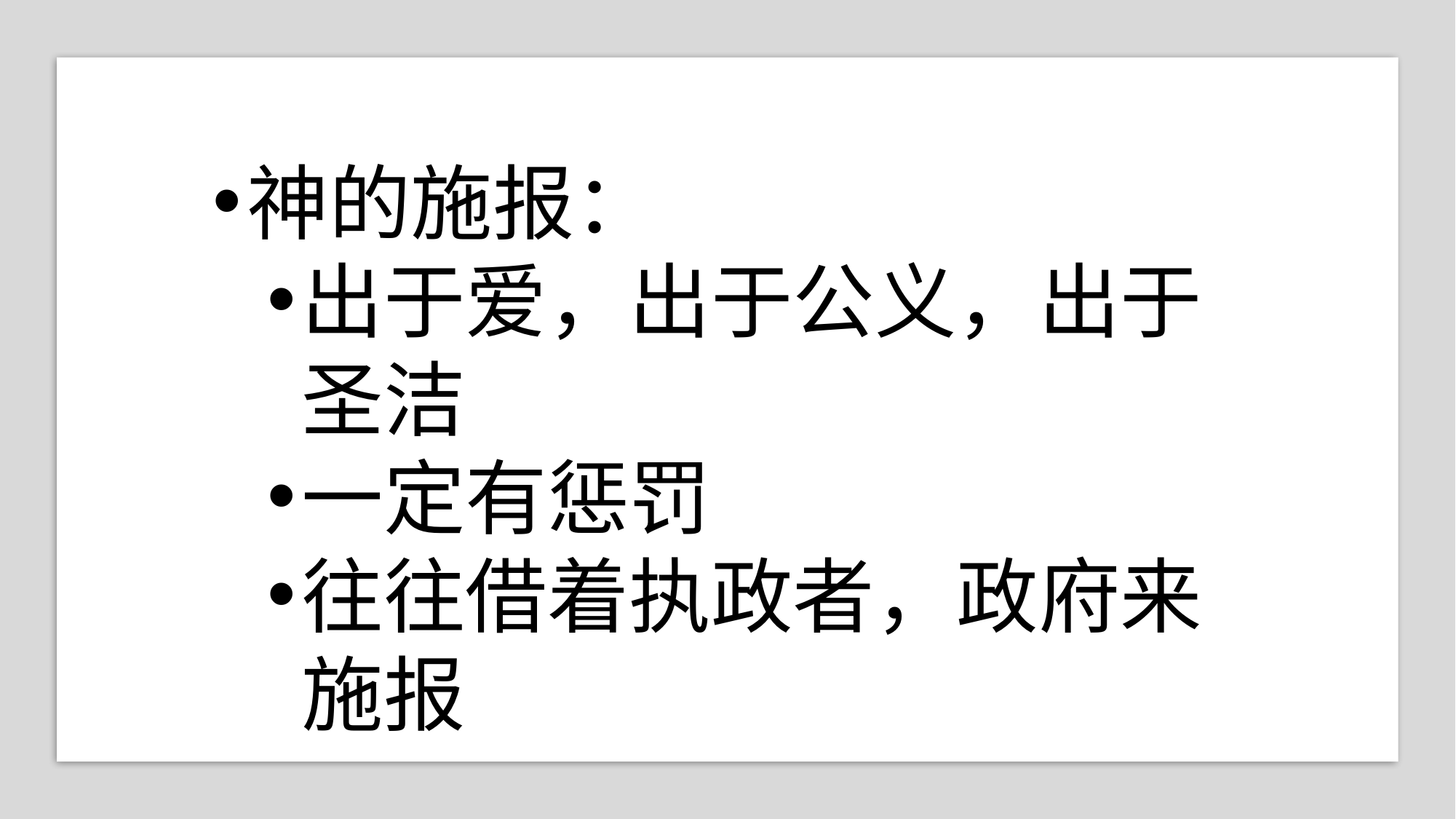

神的施报：
出于爱，出于公义，出于圣洁
一定有惩罚
往往借着执政者，政府来施报
11